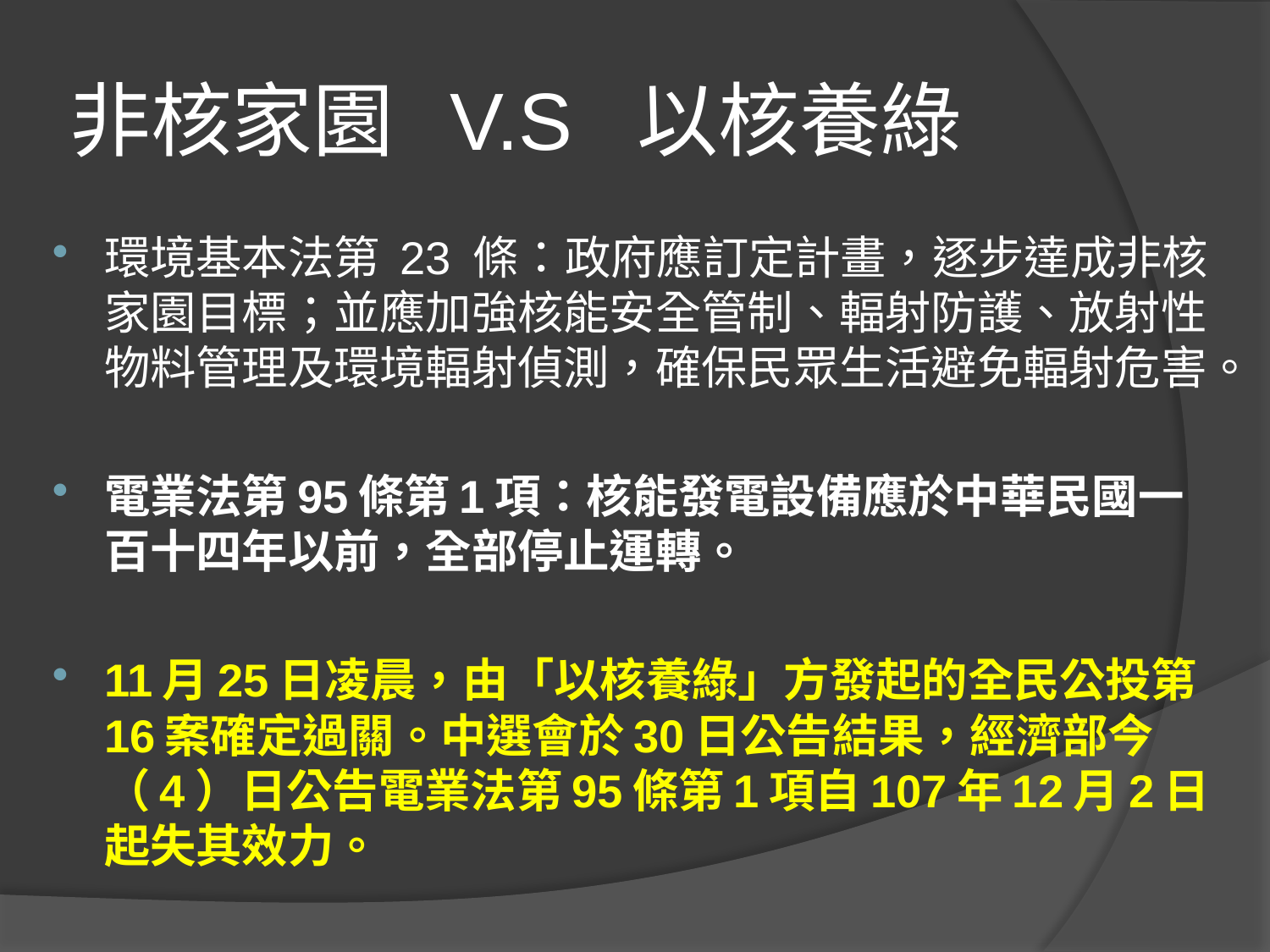

# 非核家園  V.S  以核養綠
環境基本法第 23 條：政府應訂定計畫，逐步達成非核家園目標；並應加強核能安全管制、輻射防護、放射性物料管理及環境輻射偵測，確保民眾生活避免輻射危害。

電業法第95條第1項：核能發電設備應於中華民國一百十四年以前，全部停止運轉。

11月25日凌晨，由「以核養綠」方發起的全民公投第16案確定過關。中選會於30日公告結果，經濟部今（4）日公告電業法第95條第1項自107年12月2日起失其效力。